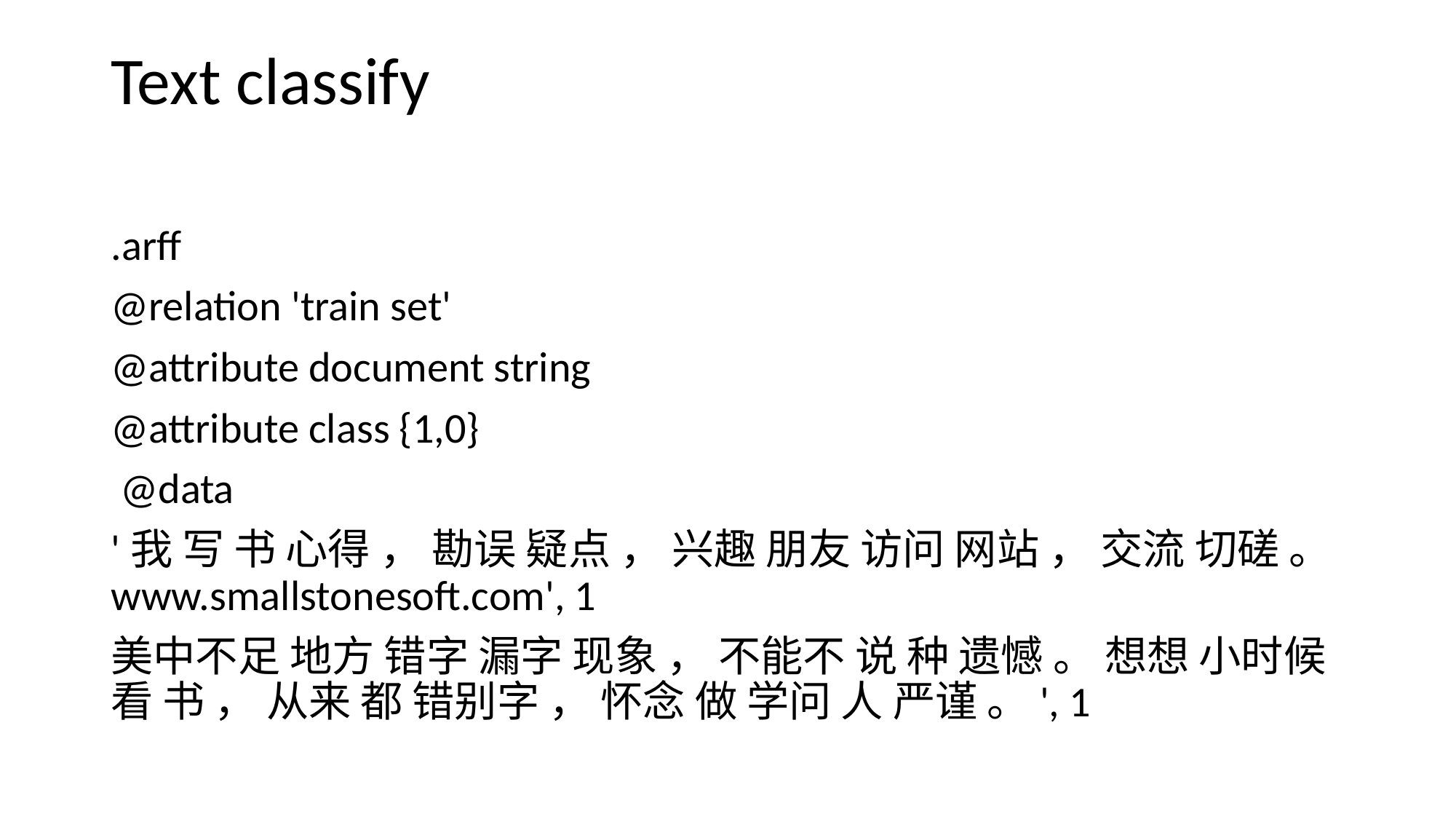

# Text classify
.arff
@relation 'train set'
@attribute document string
@attribute class {1,0}
 @data
'我 写 书 心得 ， 勘误 疑点 ， 兴趣 朋友 访问 网站 ， 交流 切磋 。 www.smallstonesoft.com', 1
美中不足 地方 错字 漏字 现象 ， 不能不 说 种 遗憾 。 想想 小时候 看 书 ， 从来 都 错别字 ， 怀念 做 学问 人 严谨 。', 1